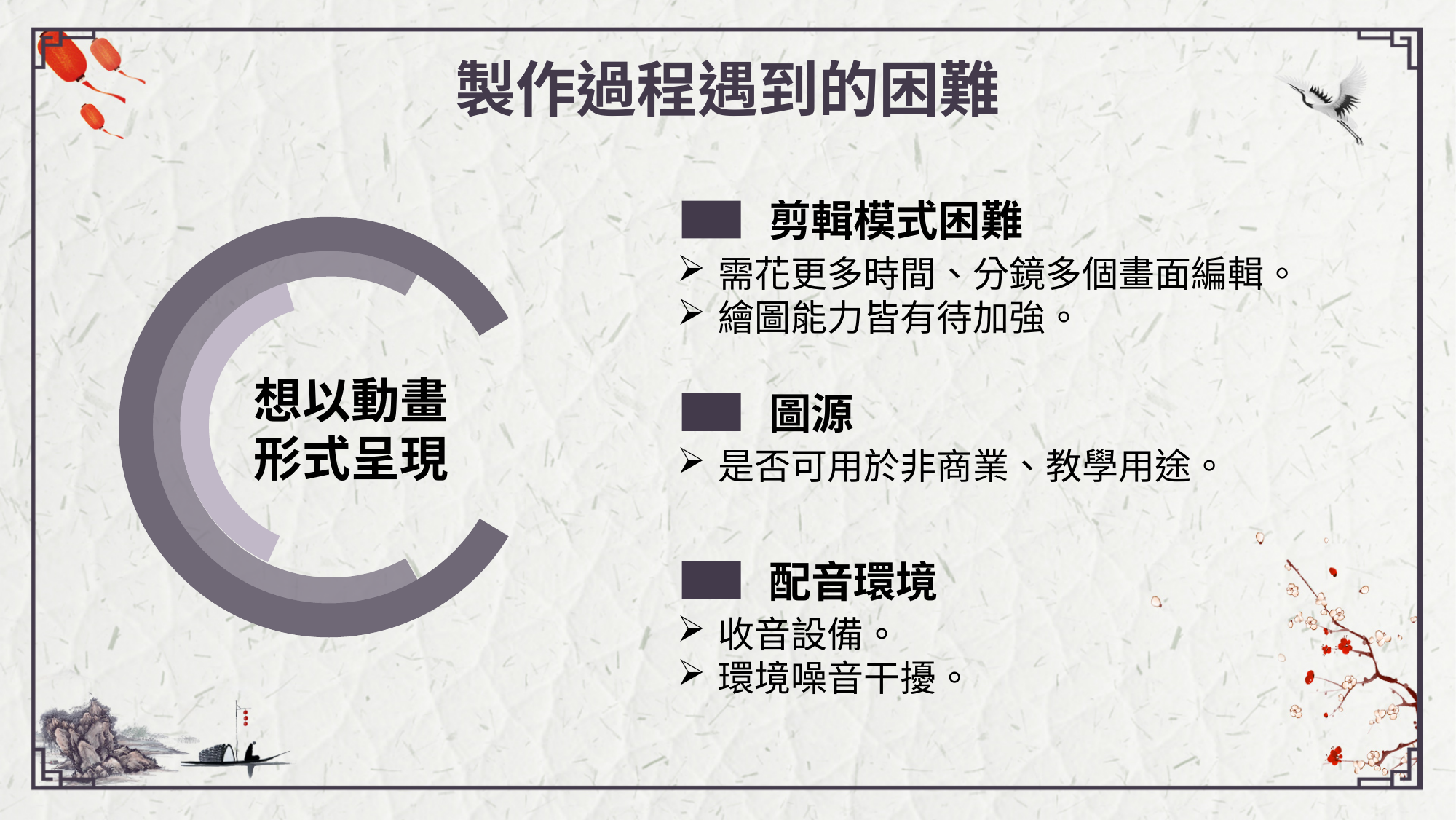

製作過程遇到的困難
剪輯模式困難

需花更多時間、分鏡多個畫面編輯。
繪圖能力皆有待加強。

想以動畫
形式呈現
圖源

是否可用於非商業、教學用途。
配音環境

收音設備。
環境噪音干擾。